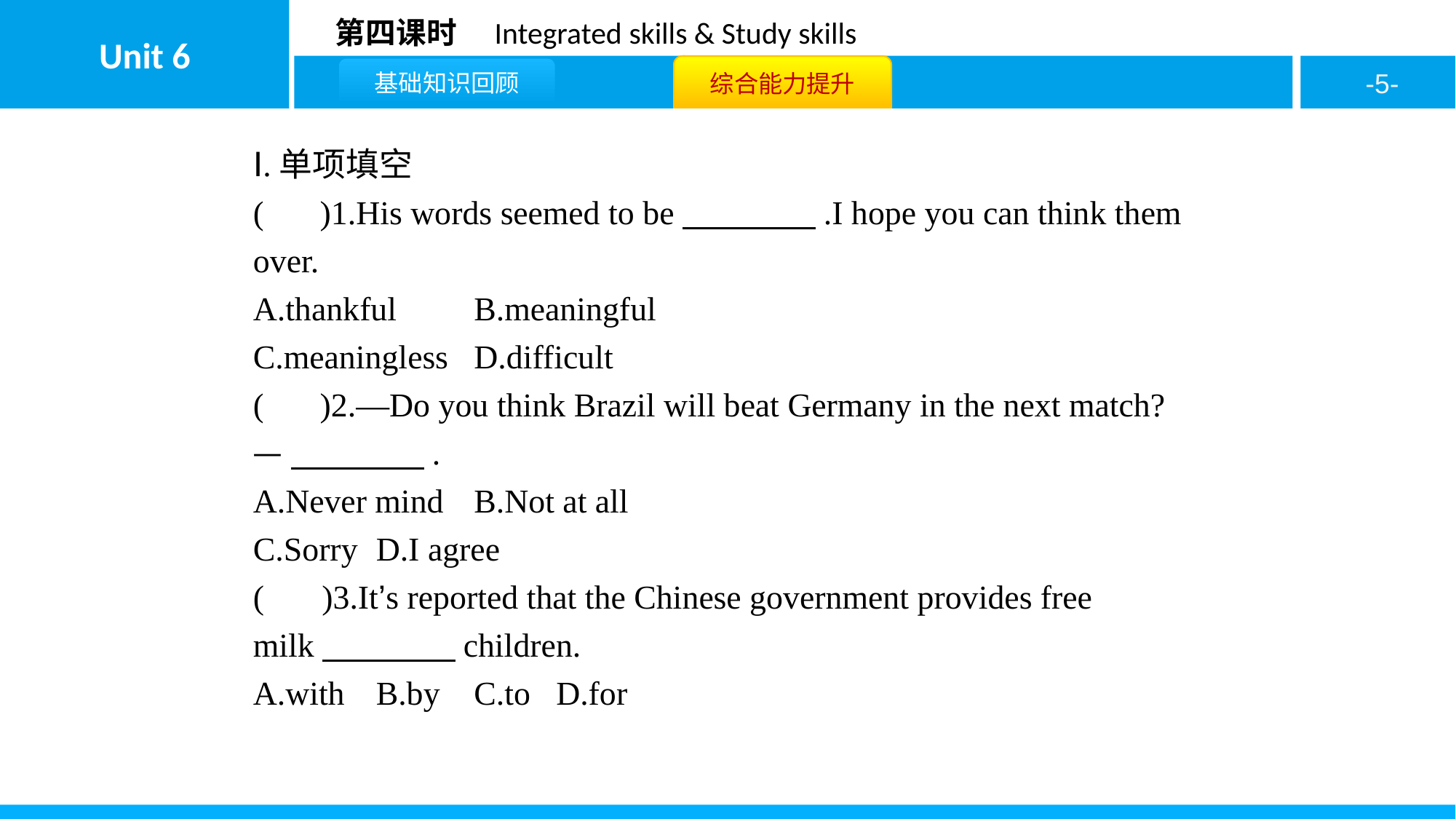

Ⅰ.单项填空
(  B  )1.His words seemed to be　　　　.I hope you can think them over.
A.thankful	B.meaningful
C.meaningless	D.difficult
(  B  )2.—Do you think Brazil will beat Germany in the next match?
—　　　　.
A.Never mind	B.Not at all
C.Sorry	D.I agree
(  D  )3.It’s reported that the Chinese government provides free milk　　　　children.
A.with	B.by	C.to	D.for